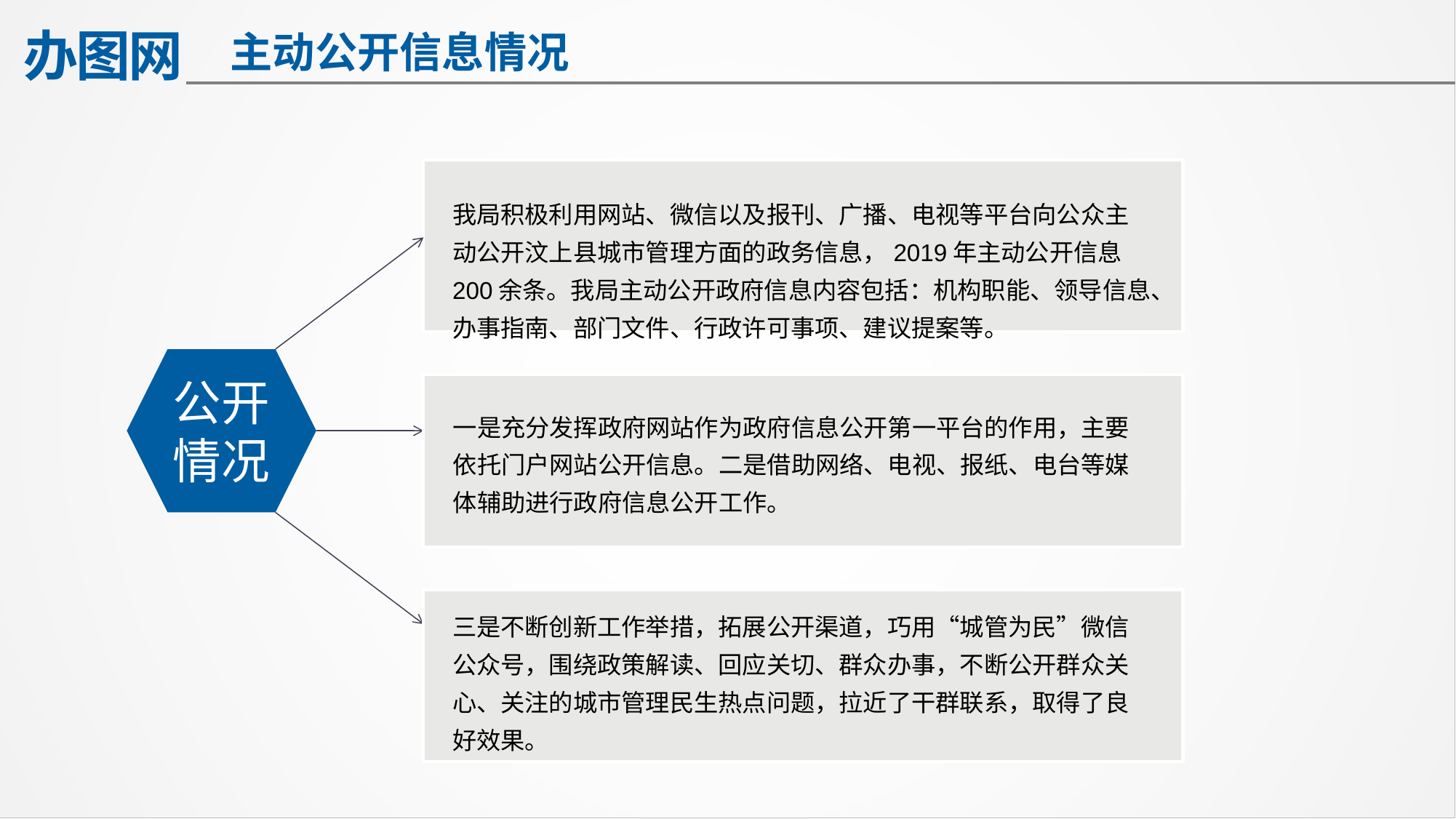

主动公开信息情况

我局积极利用网站、微信以及报刊、广播、电视等平台向公众主动公开汶上县城市管理方面的政务信息，2019年主动公开信息200余条。我局主动公开政府信息内容包括：机构职能、领导信息、办事指南、部门文件、行政许可事项、建议提案等。
公开情况

一是充分发挥政府网站作为政府信息公开第一平台的作用，主要依托门户网站公开信息。二是借助网络、电视、报纸、电台等媒体辅助进行政府信息公开工作。

三是不断创新工作举措，拓展公开渠道，巧用“城管为民”微信公众号，围绕政策解读、回应关切、群众办事，不断公开群众关心、关注的城市管理民生热点问题，拉近了干群联系，取得了良好效果。